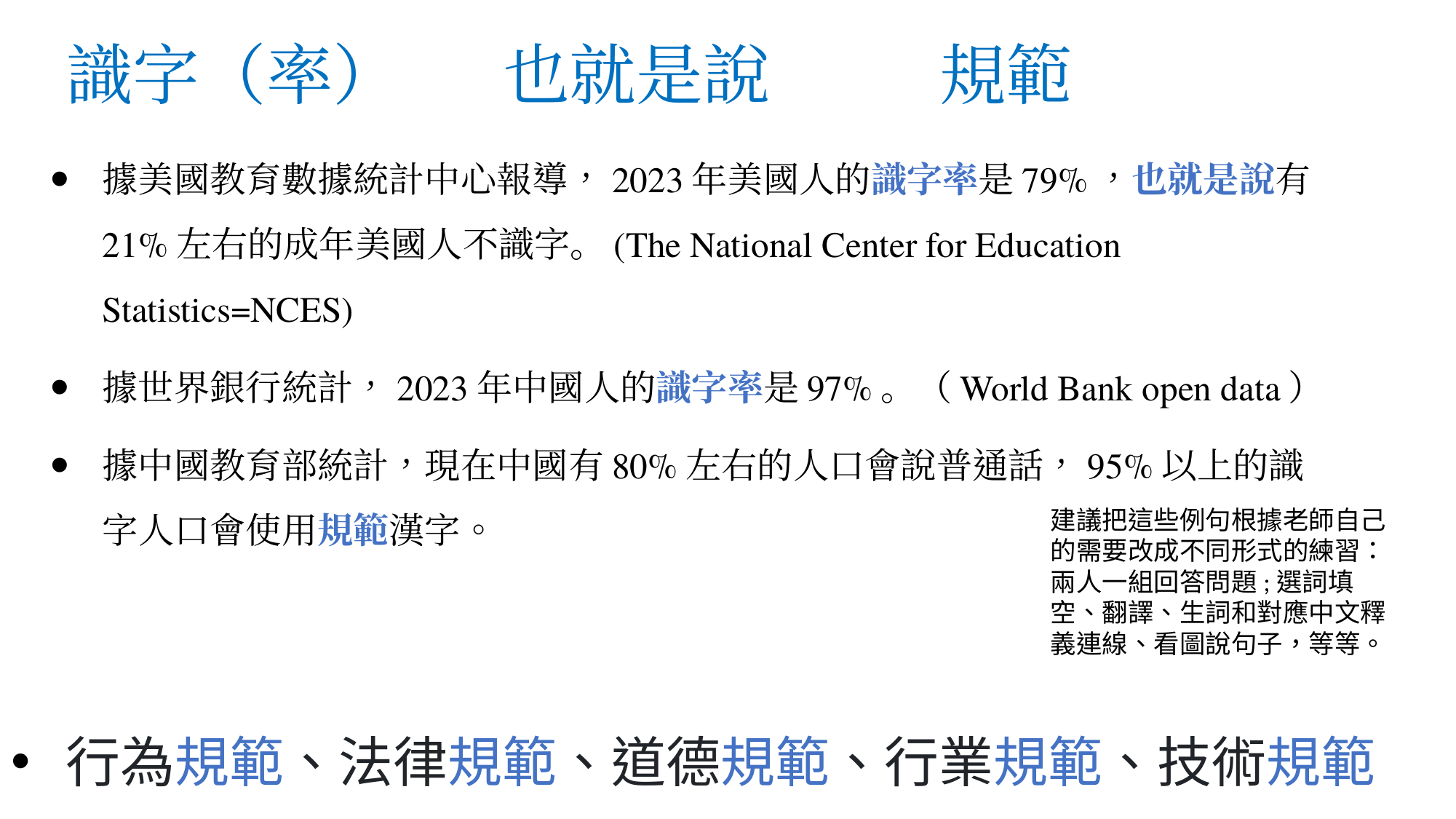

# 識字（率） 	也就是說 		規範
據美國教育數據統計中心報導，2023年美國人的識字率是79%，也就是說有21%左右的成年美國人不識字。(The National Center for Education Statistics=NCES)
據世界銀行統計，2023年中國人的識字率是97%。（World Bank open data）
據中國教育部統計，現在中國有80%左右的人口會說普通話，95%以上的識字人口會使用規範漢字。
建議把這些例句根據老師自己的需要改成不同形式的練習：兩人一組回答問題;選詞填空、翻譯、生詞和對應中文釋義連線、看圖說句子，等等。
行為規範、法律規範、道德規範、行業規範、技術規範